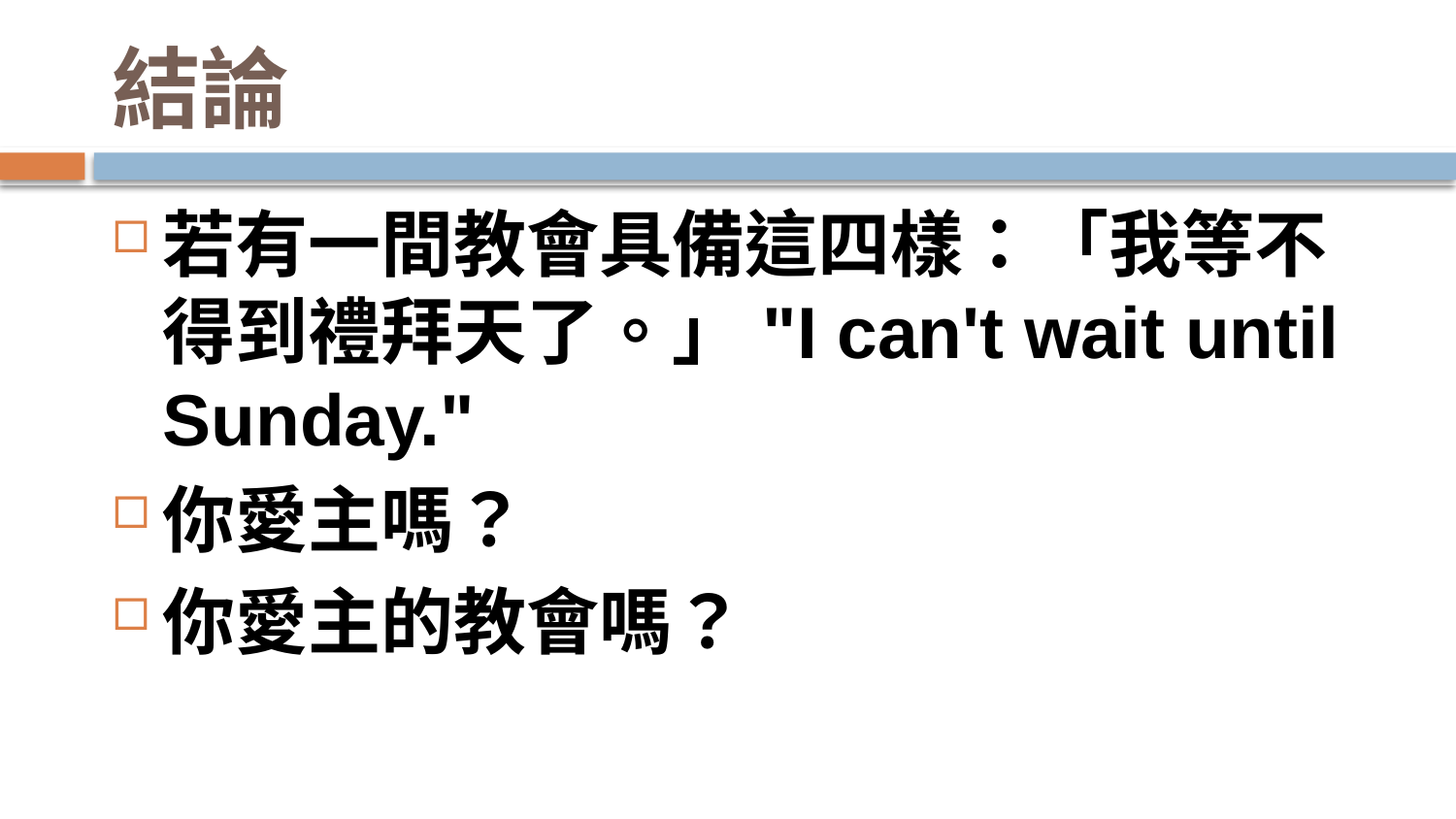

# 結論
若有一間教會具備這四樣：「我等不得到禮拜天了。」"I can't wait until Sunday."
你愛主嗎？
你愛主的教會嗎？